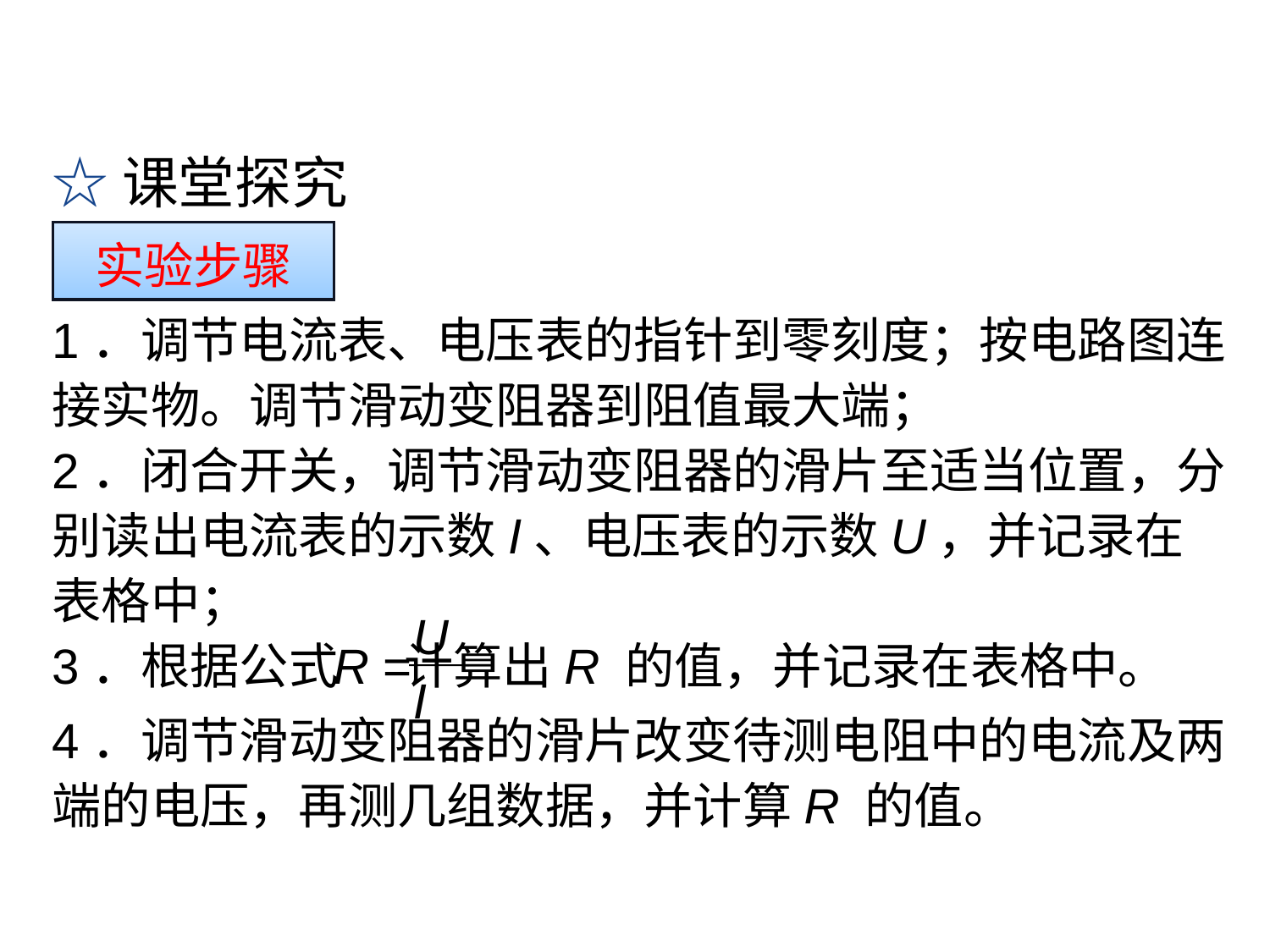

☆课堂探究
实验步骤
1．调节电流表、电压表的指针到零刻度；按电路图连接实物。调节滑动变阻器到阻值最大端；
2．闭合开关，调节滑动变阻器的滑片至适当位置，分别读出电流表的示数I、电压表的示数U，并记录在表格中；
3．根据公式      计算出R 的值，并记录在表格中。
4．调节滑动变阻器的滑片改变待测电阻中的电流及两端的电压，再测几组数据，并计算R 的值。
U
I
R =